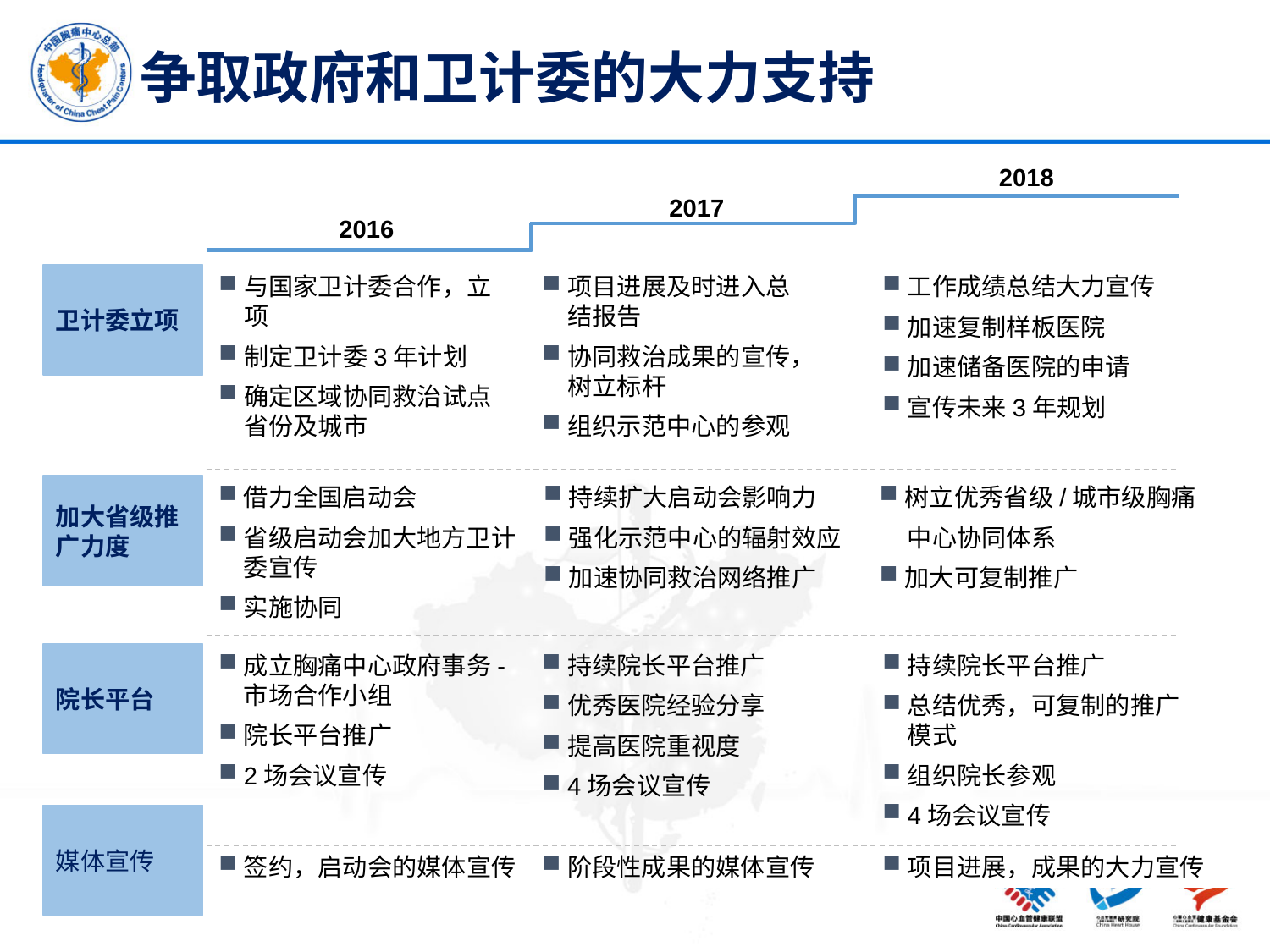

# 争取政府和卫计委的大力支持
2018
2017

2016

卫计委立项
与国家卫计委合作，立项
制定卫计委3年计划
确定区域协同救治试点省份及城市

项目进展及时进入总结报告
协同救治成果的宣传，树立标杆
组织示范中心的参观

工作成绩总结大力宣传
加速复制样板医院
加速储备医院的申请
宣传未来3年规划
加大省级推广力度
借力全国启动会
省级启动会加大地方卫计委宣传
实施协同
持续扩大启动会影响力
强化示范中心的辐射效应
加速协同救治网络推广
树立优秀省级/城市级胸痛
    中心协同体系
加大可复制推广
院长平台
成立胸痛中心政府事务-市场合作小组
院长平台推广
2场会议宣传
持续院长平台推广
优秀医院经验分享
提高医院重视度
4场会议宣传
持续院长平台推广
总结优秀，可复制的推广模式
组织院长参观
4场会议宣传
媒体宣传
签约，启动会的媒体宣传
阶段性成果的媒体宣传
项目进展，成果的大力宣传